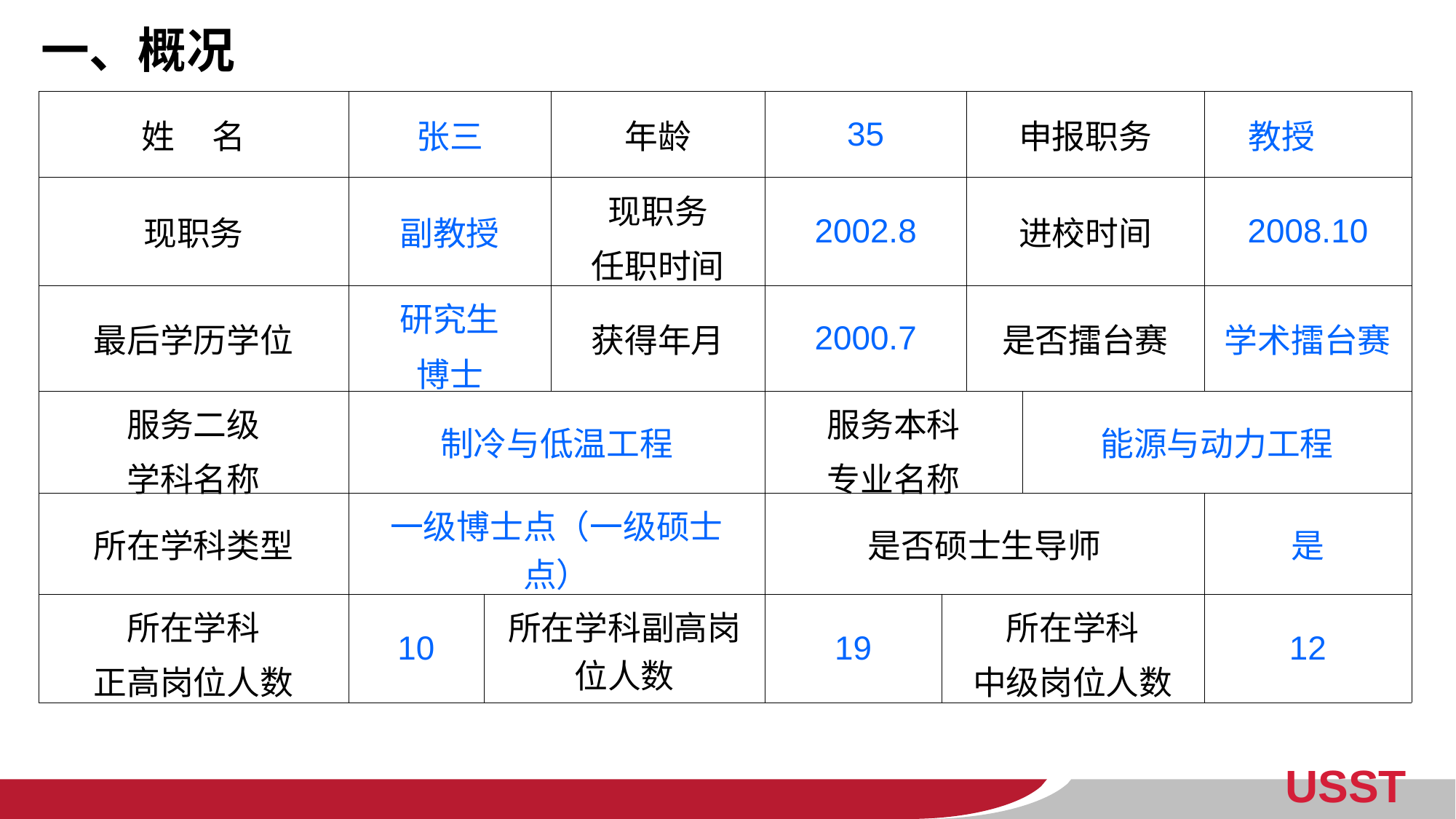

一、概况
| 姓 名 | 张三 |  | 年龄 | 35 |  | 申报职务 |  | 教授 |
| --- | --- | --- | --- | --- | --- | --- | --- | --- |
| 现职务 | 副教授 |  | 现职务 任职时间 | 2002.8 |  | 进校时间 |  | 2008.10 |
| 最后学历学位 | 研究生 博士 |  | 获得年月 | 2000.7 |  | 是否擂台赛 |  | 学术擂台赛 |
| 服务二级 学科名称 | 制冷与低温工程 |  |  | 服务本科 专业名称 |  |  | 能源与动力工程 |  |
| 所在学科类型 | 一级博士点（一级硕士点） |  |  | 是否硕士生导师 |  |  |  | 是 |
| 所在学科 正高岗位人数 | 10 | 所在学科副高岗位人数 |  | 19 | 所在学科 中级岗位人数 |  |  | 12 |